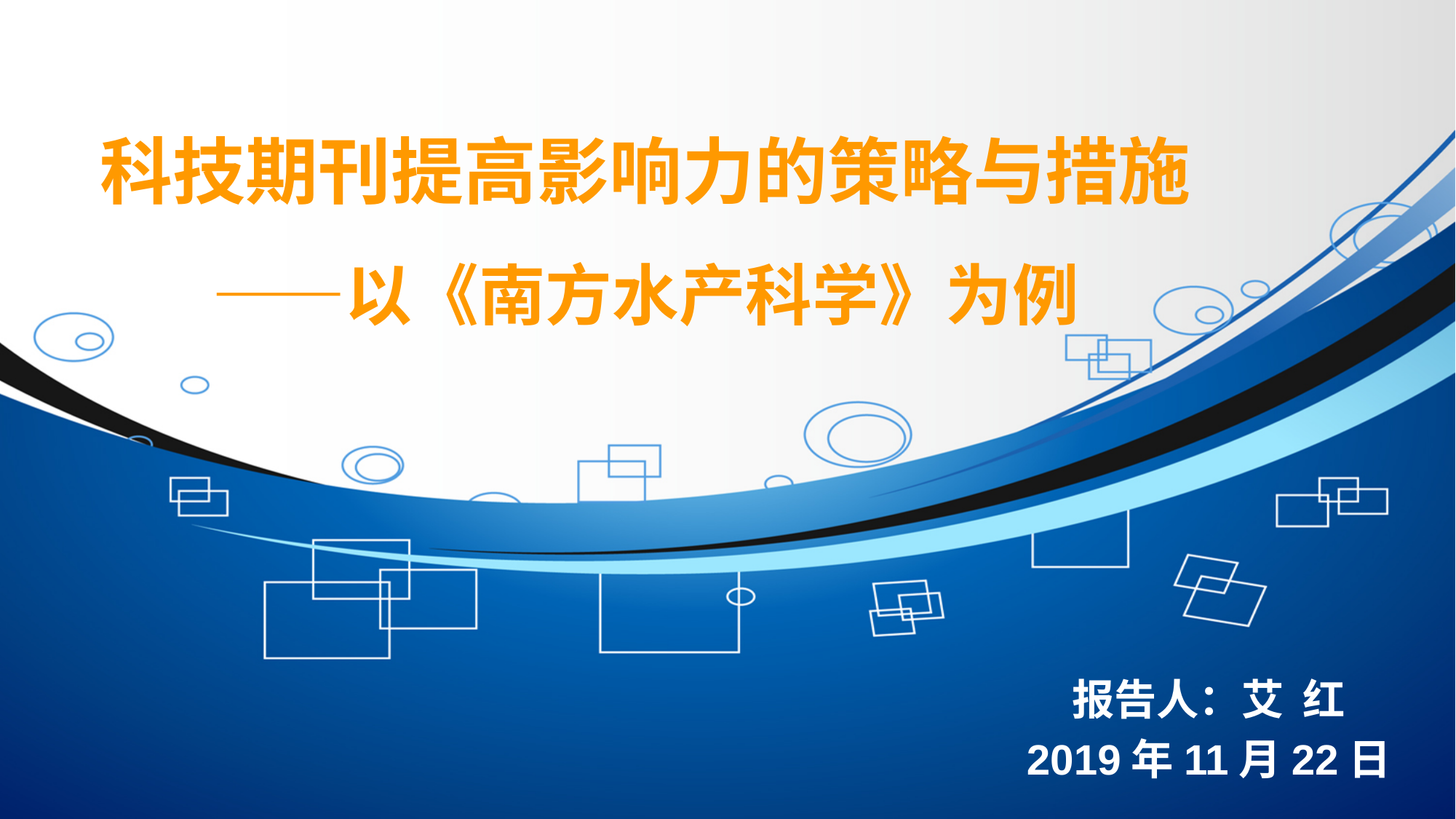

科技期刊提高影响力的策略与措施
——以《南方水产科学》为例
报告人：艾  红
2019年11月22日